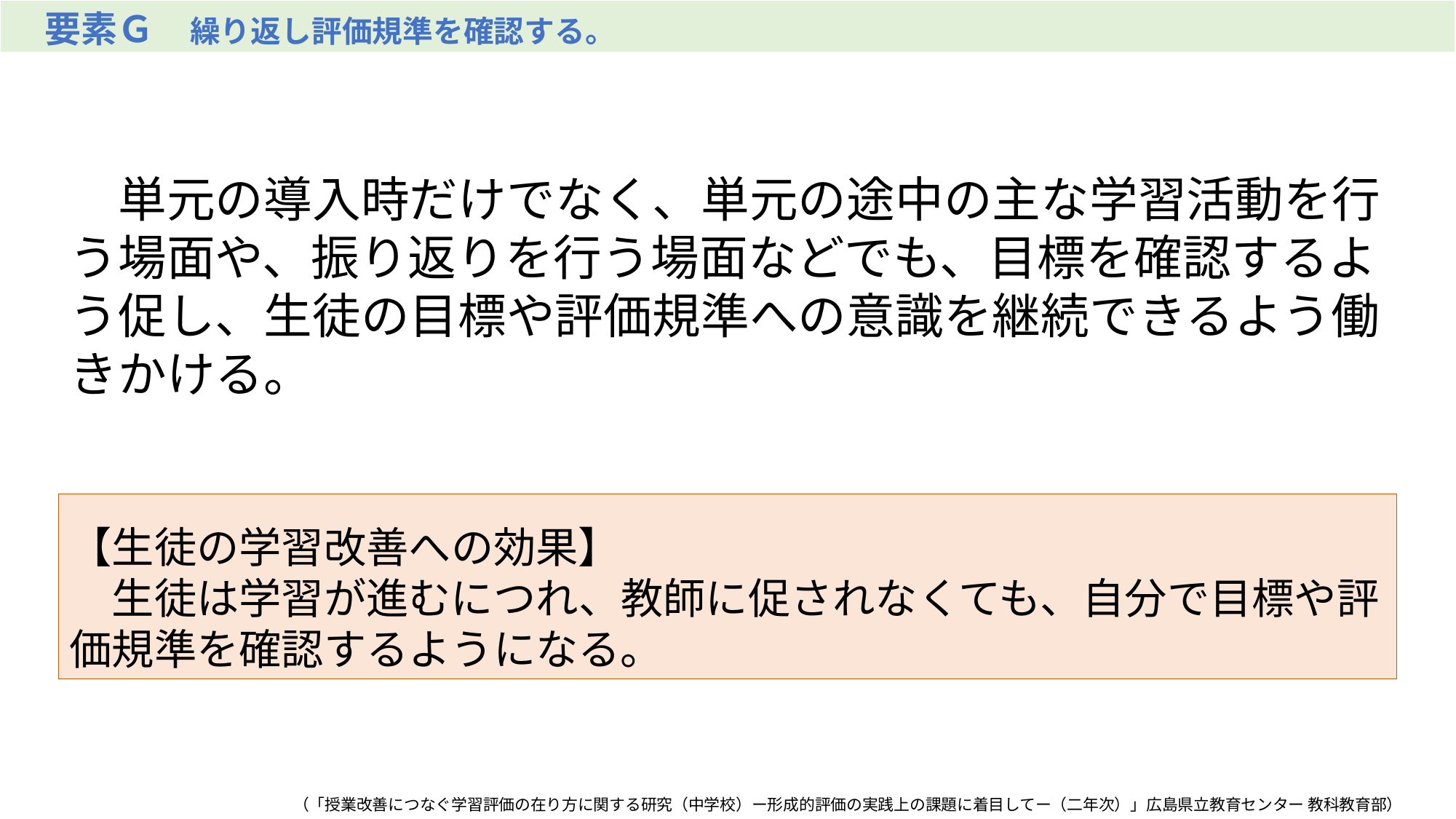

| 要素Ｇ　繰り返し評価規準を確認する。 |
| --- |
　単元の導入時だけでなく、単元の途中の主な学習活動を行う場面や、振り返りを行う場面などでも、目標を確認するよう促し、生徒の目標や評価規準への意識を継続できるよう働きかける。

【生徒の学習改善への効果】
　生徒は学習が進むにつれ、教師に促されなくても、自分で目標や評価規準を確認するようになる。
（「授業改善につなぐ学習評価の在り方に関する研究（中学校）ー形成的評価の実践上の課題に着目してー（二年次）」広島県立教育センター 教科教育部）